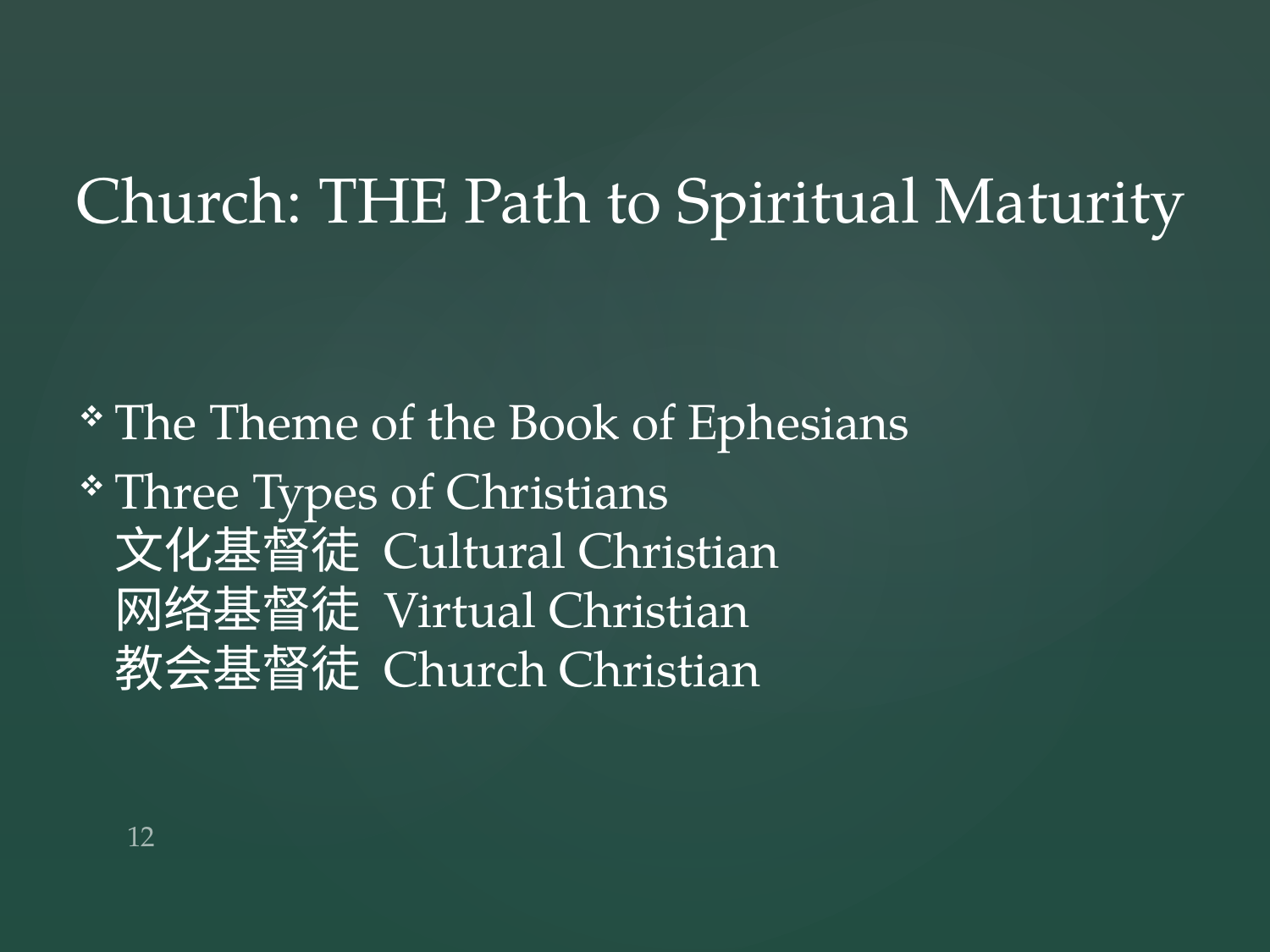

# Church: THE Path to Spiritual Maturity
The Theme of the Book of Ephesians
Three Types of Christians
文化基督徒 Cultural Christian
网络基督徒 Virtual Christian
教会基督徒 Church Christian
12